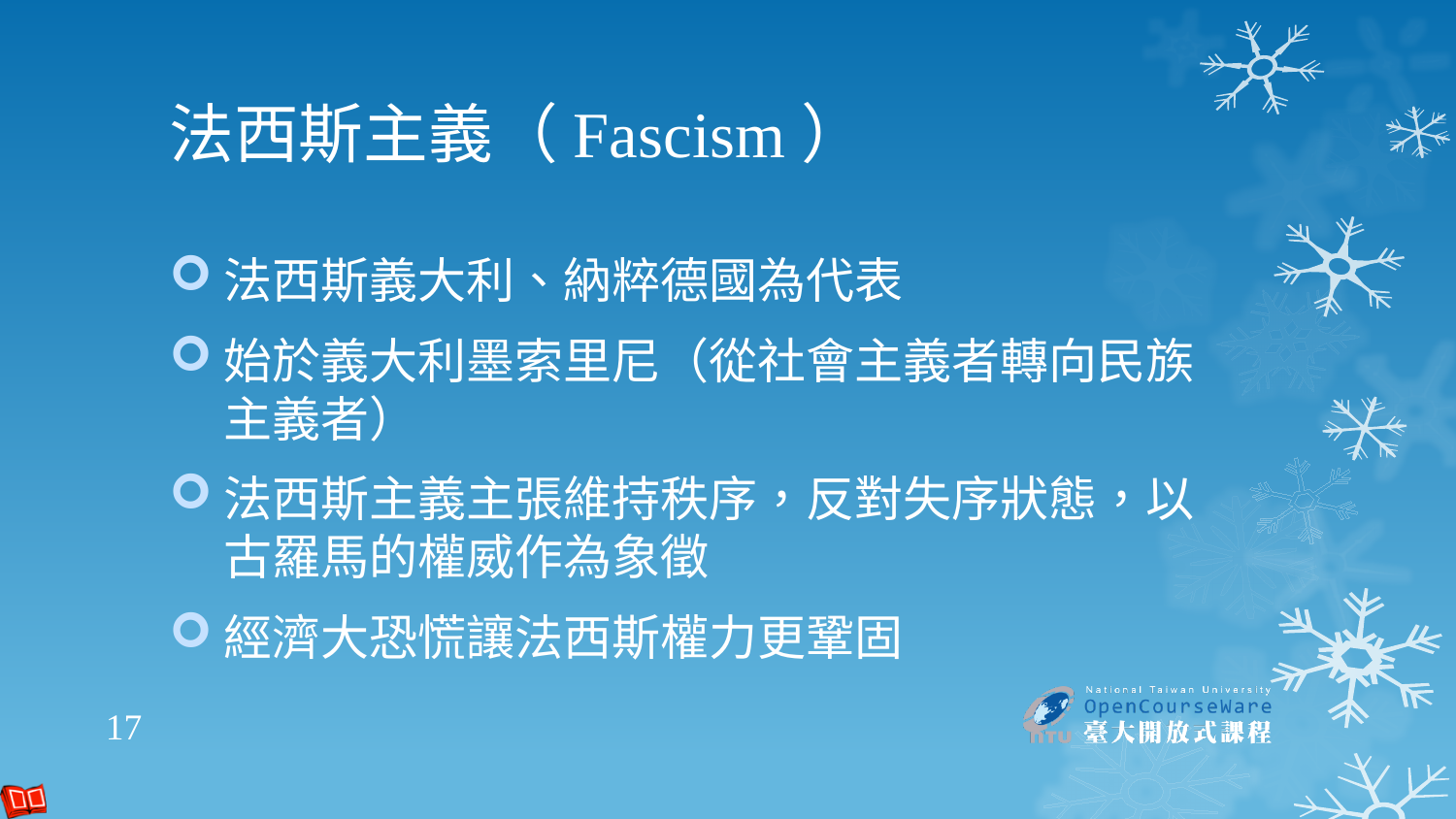

# 法西斯主義（Fascism）
法西斯義大利、納粹德國為代表
始於義大利墨索里尼（從社會主義者轉向民族主義者）
法西斯主義主張維持秩序，反對失序狀態，以古羅馬的權威作為象徵
經濟大恐慌讓法西斯權力更鞏固
17